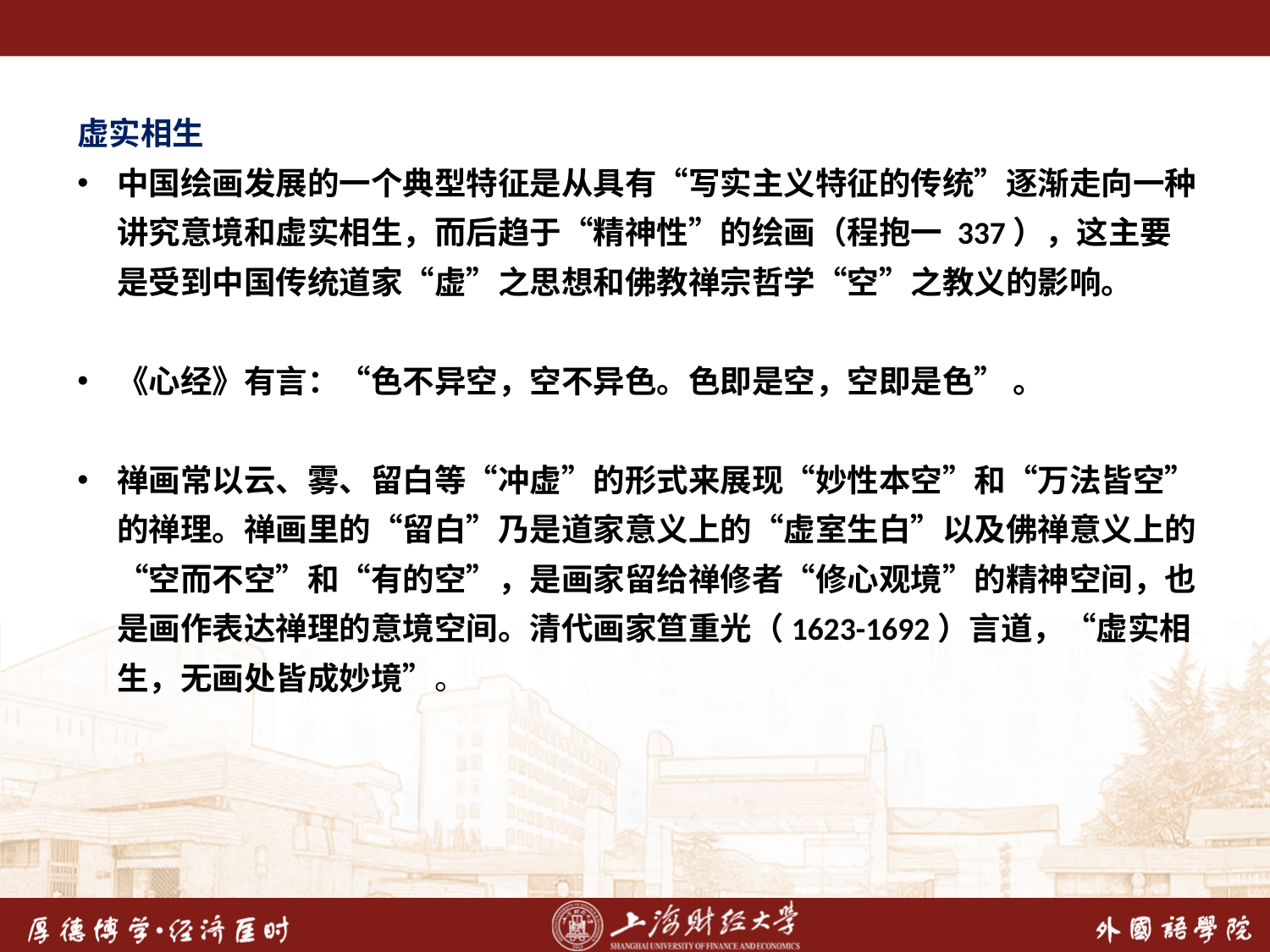

虚实相生
中国绘画发展的一个典型特征是从具有“写实主义特征的传统”逐渐走向一种讲究意境和虚实相生，而后趋于“精神性”的绘画（程抱一 337），这主要是受到中国传统道家“虚”之思想和佛教禅宗哲学“空”之教义的影响。

《心经》有言：“色不异空，空不异色。色即是空，空即是色” 。

禅画常以云、雾、留白等“冲虚”的形式来展现“妙性本空”和“万法皆空”的禅理。禅画里的“留白”乃是道家意义上的“虚室生白”以及佛禅意义上的“空而不空”和“有的空”，是画家留给禅修者“修心观境”的精神空间，也是画作表达禅理的意境空间。清代画家笪重光（1623-1692）言道，“虚实相生，无画处皆成妙境”。